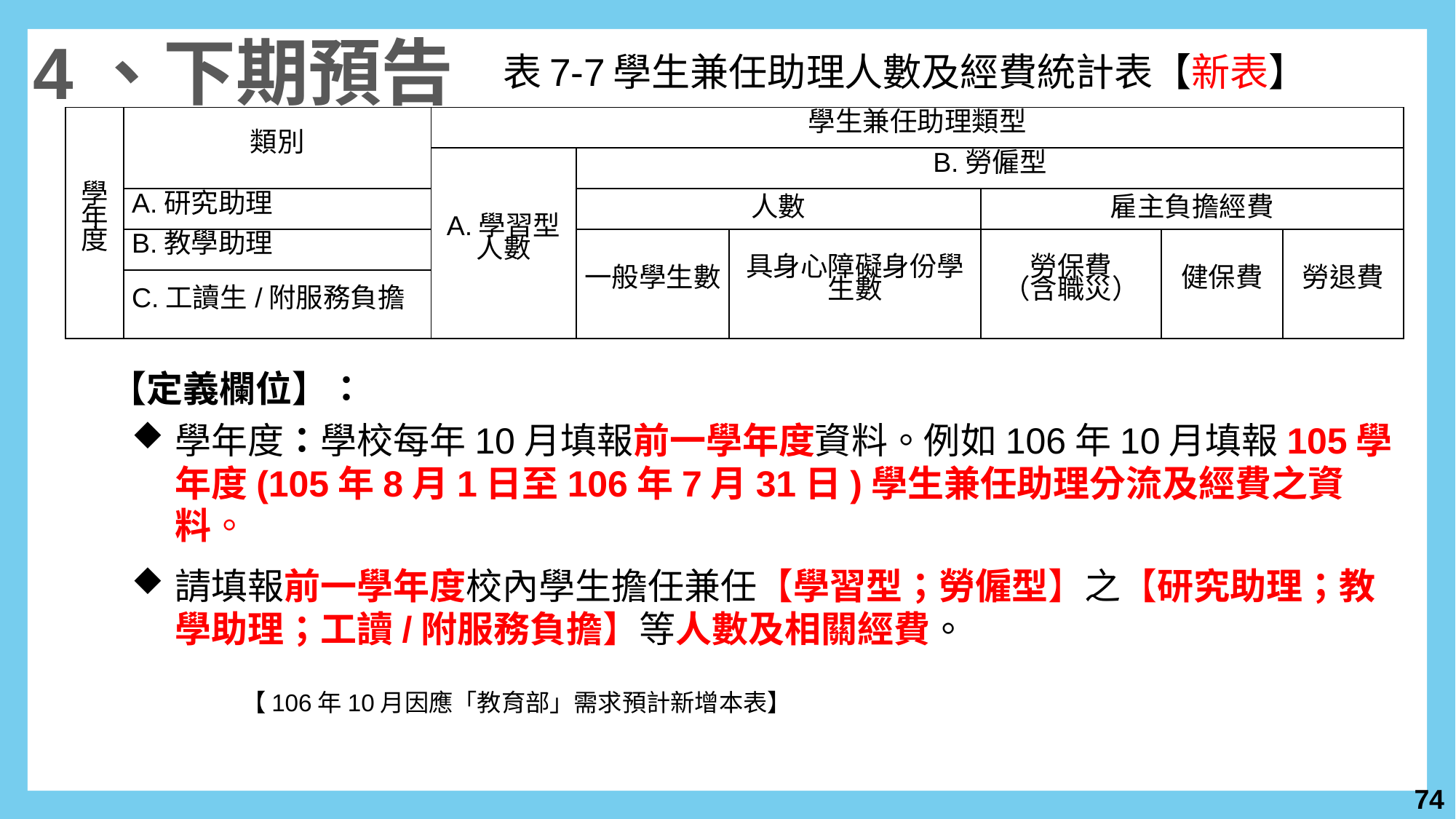

4、下期預告
表7-7學生兼任助理人數及經費統計表【新表】

| 學年度 | 類別 | 學生兼任助理類型 |  |  |  |  |  |
| --- | --- | --- | --- | --- | --- | --- | --- |
|  |  | A.學習型人數 | B.勞僱型 |  |  |  |  |
|  | A.研究助理 |  | 人數 |  | 雇主負擔經費 |  |  |
|  | B.教學助理 |  | 一般學生數 | 具身心障礙身份學生數 | 勞保費 （含職災） | 健保費 | 勞退費 |
|  | C.工讀生/附服務負擔 |  |  |  |  |  |  |
【定義欄位】：
學年度：學校每年10月填報前一學年度資料。例如106年10月填報105學年度(105年8月1日至106年7月31日)學生兼任助理分流及經費之資料。
請填報前一學年度校內學生擔任兼任【學習型；勞僱型】之【研究助理；教學助理；工讀/附服務負擔】等人數及相關經費。
	   【106年10月因應「教育部」需求預計新增本表】
74